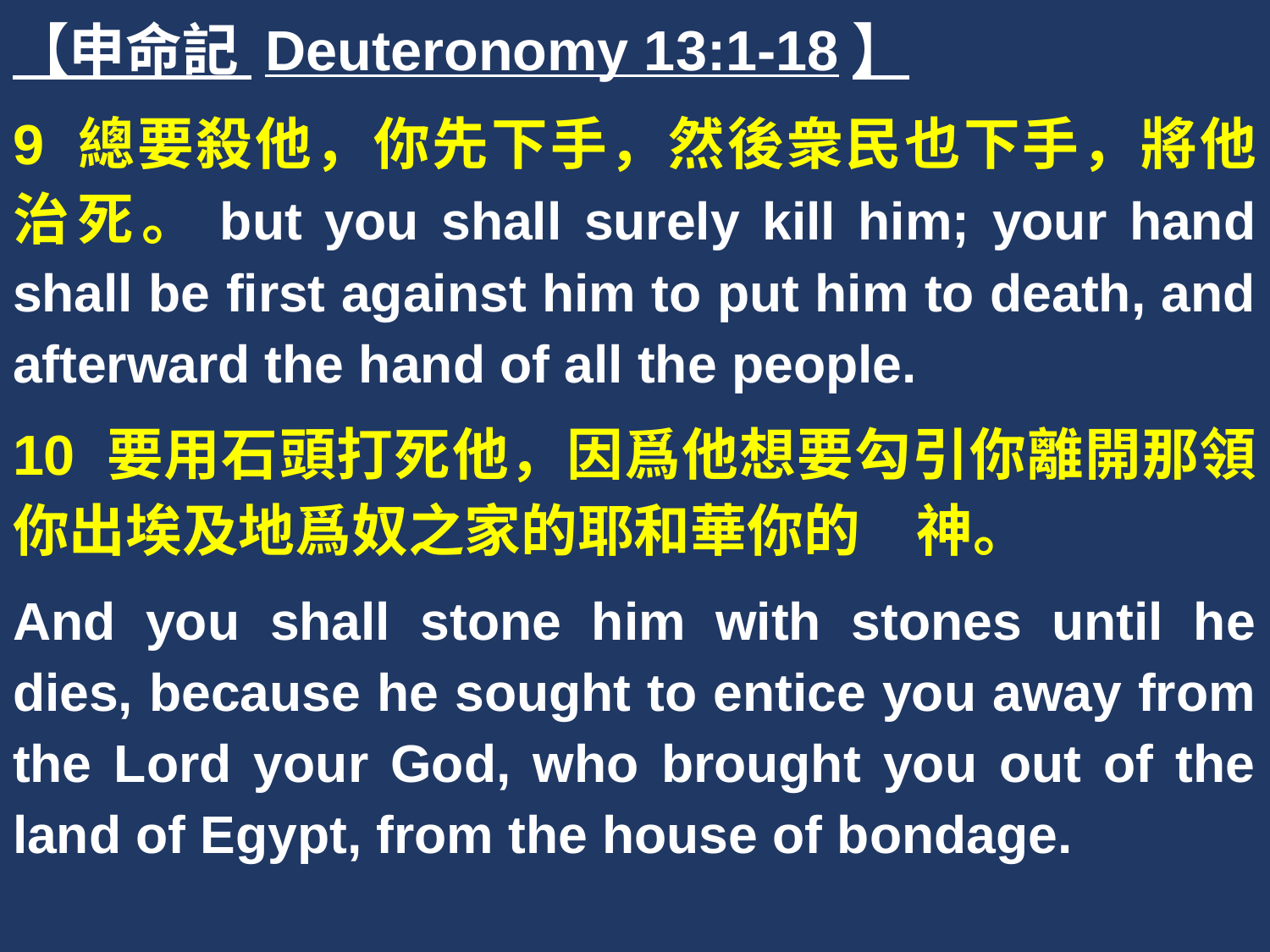

【申命記 Deuteronomy 13:1-18】
9 總要殺他，你先下手，然後衆民也下手，將他治死。but you shall surely kill him; your hand shall be first against him to put him to death, and afterward the hand of all the people.
10 要用石頭打死他，因爲他想要勾引你離開那領你出埃及地爲奴之家的耶和華你的　神。
And you shall stone him with stones until he dies, because he sought to entice you away from the Lord your God, who brought you out of the land of Egypt, from the house of bondage.